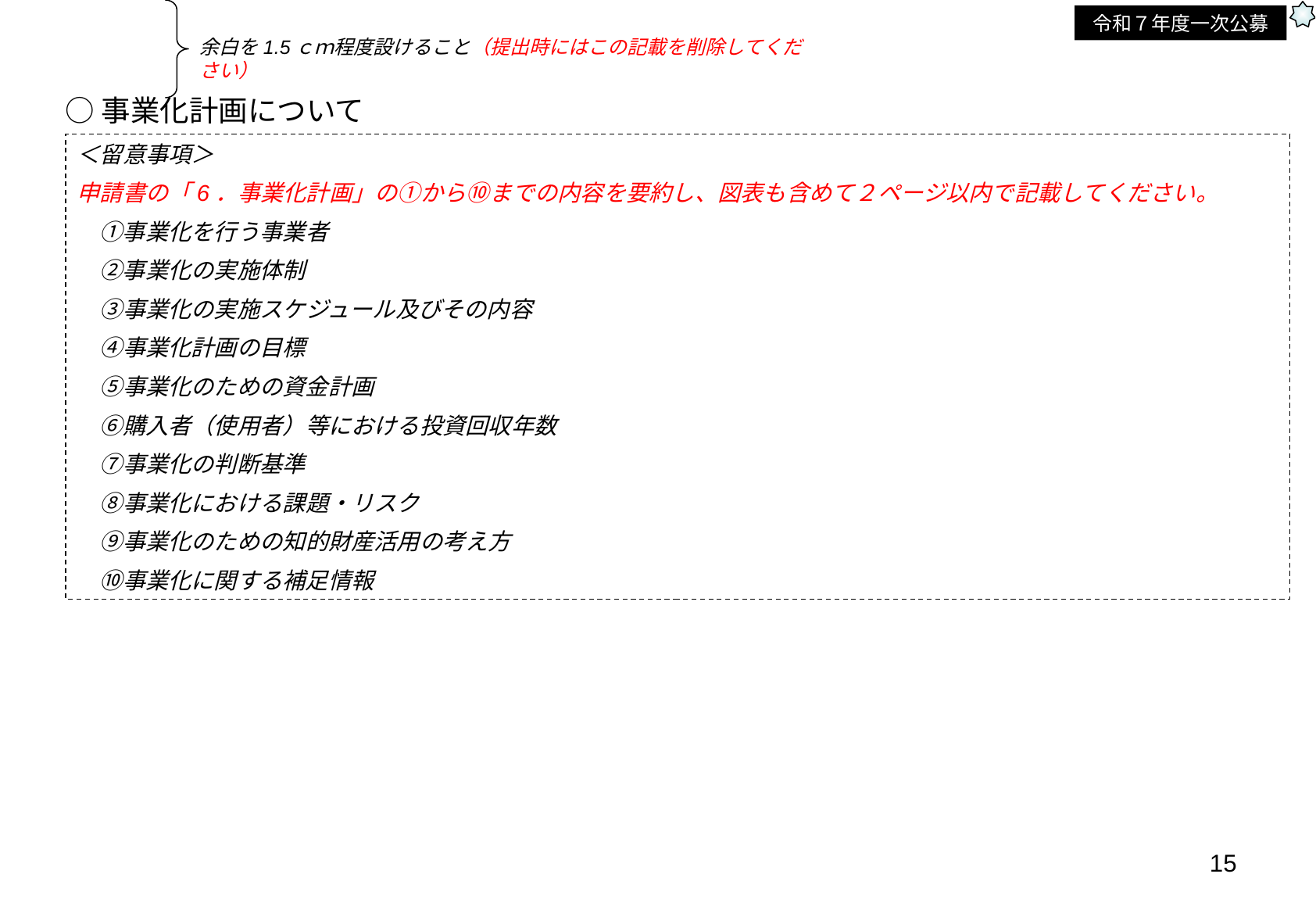

令和７年度一次公募
余白を1.5ｃｍ程度設けること（提出時にはこの記載を削除してください）
○事業化計画について
＜留意事項＞
申請書の「6．事業化計画」の①から⑩までの内容を要約し、図表も含めて２ページ以内で記載してください。
　①事業化を行う事業者
　②事業化の実施体制
　③事業化の実施スケジュール及びその内容
　④事業化計画の目標
　⑤事業化のための資金計画
　⑥購入者（使用者）等における投資回収年数
　⑦事業化の判断基準
　⑧事業化における課題・リスク
　⑨事業化のための知的財産活用の考え方
　⑩事業化に関する補足情報
15